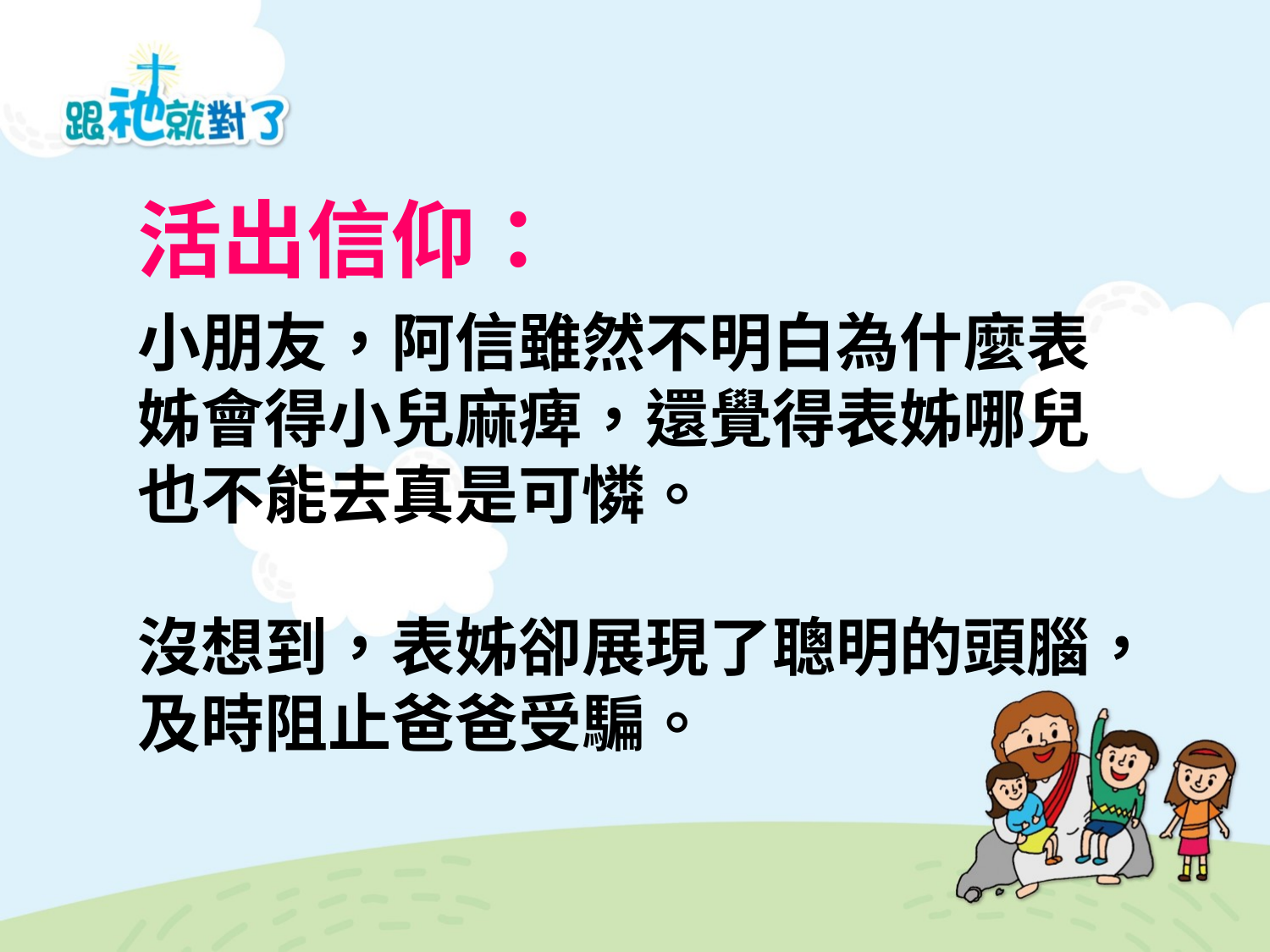

活出信仰：
小朋友，阿信雖然不明白為什麼表姊會得小兒麻痺，還覺得表姊哪兒也不能去真是可憐。

沒想到，表姊卻展現了聰明的頭腦，及時阻止爸爸受騙。